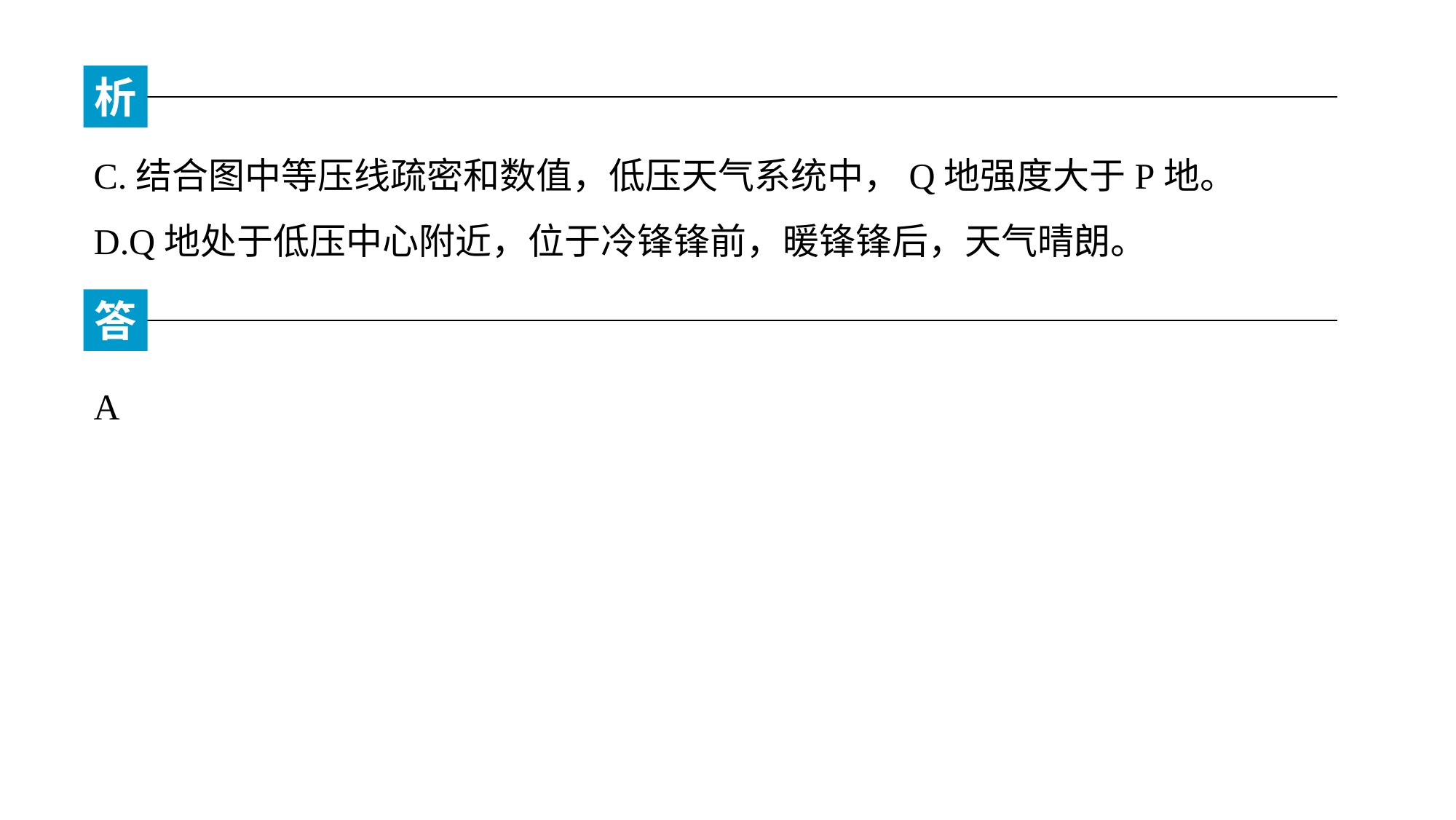

析
C.结合图中等压线疏密和数值，低压天气系统中，Q地强度大于P地。
D.Q地处于低压中心附近，位于冷锋锋前，暖锋锋后，天气晴朗。
答
A